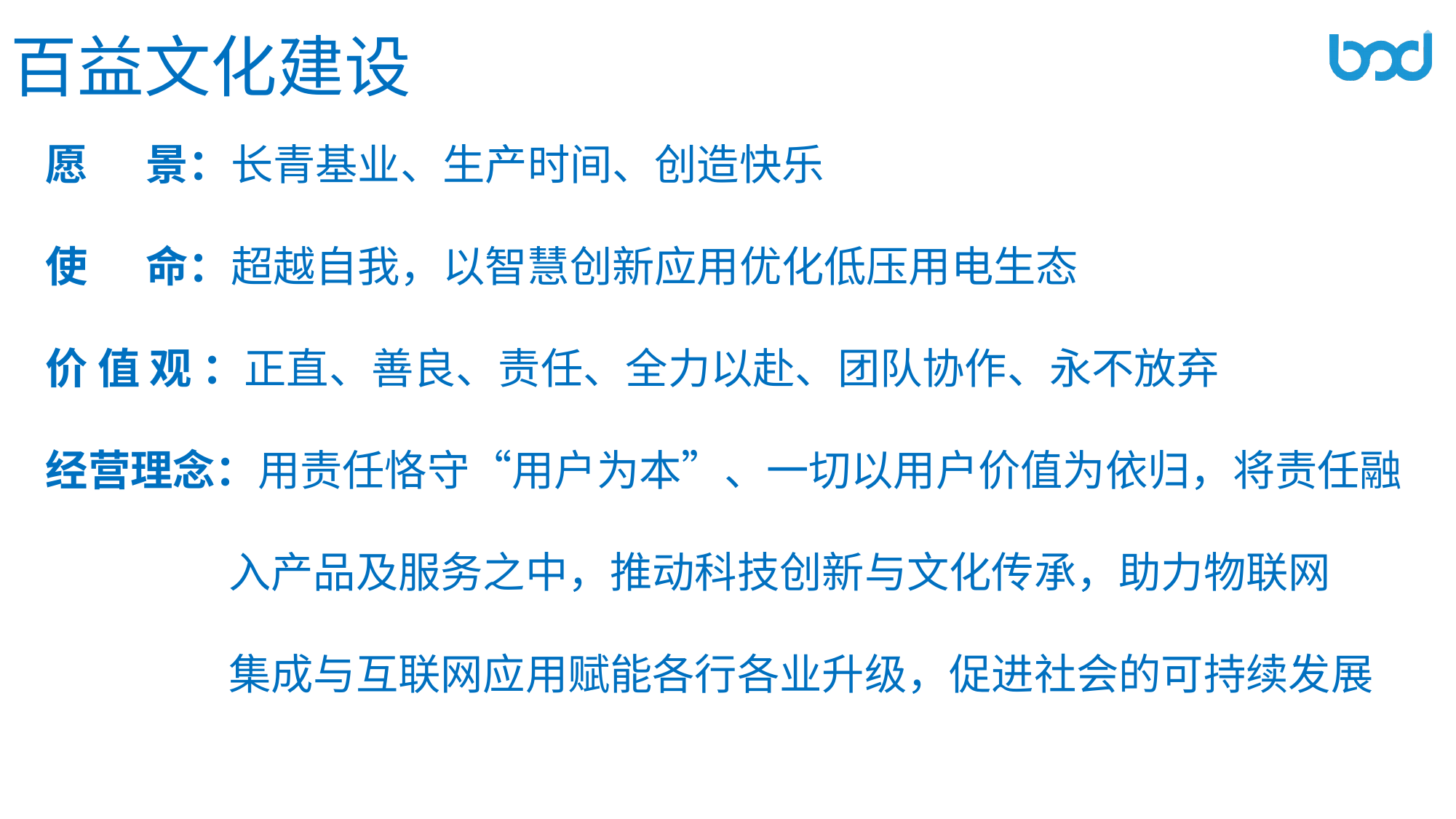

百益文化建设
愿      景：长青基业、生产时间、创造快乐

使      命：超越自我，以智慧创新应用优化低压用电生态

价 值 观 ：正直、善良、责任、全力以赴、团队协作、永不放弃

经营理念：用责任恪守“用户为本”、一切以用户价值为依归，将责任融

        入产品及服务之中，推动科技创新与文化传承，助力物联网

        集成与互联网应用赋能各行各业升级，促进社会的可持续发展